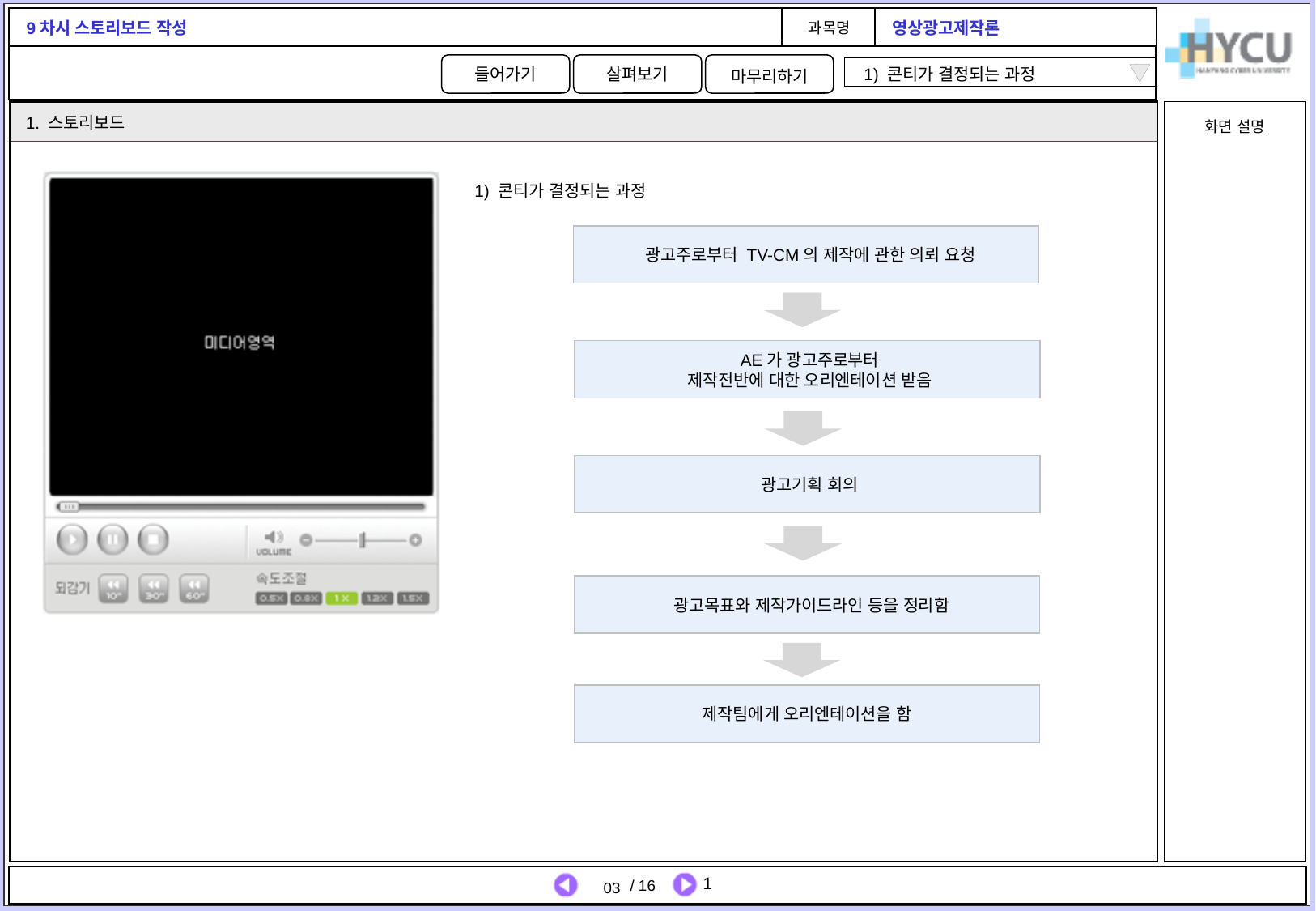

1) 콘티가 결정되는 과정
1. 스토리보드
1) 콘티가 결정되는 과정
광고주로부터 TV-CM의 제작에 관한 의뢰 요청

AE가 광고주로부터
제작전반에 대한 오리엔테이션 받음

광고기획 회의

광고목표와 제작가이드라인 등을 정리함

제작팀에게 오리엔테이션을 함
03